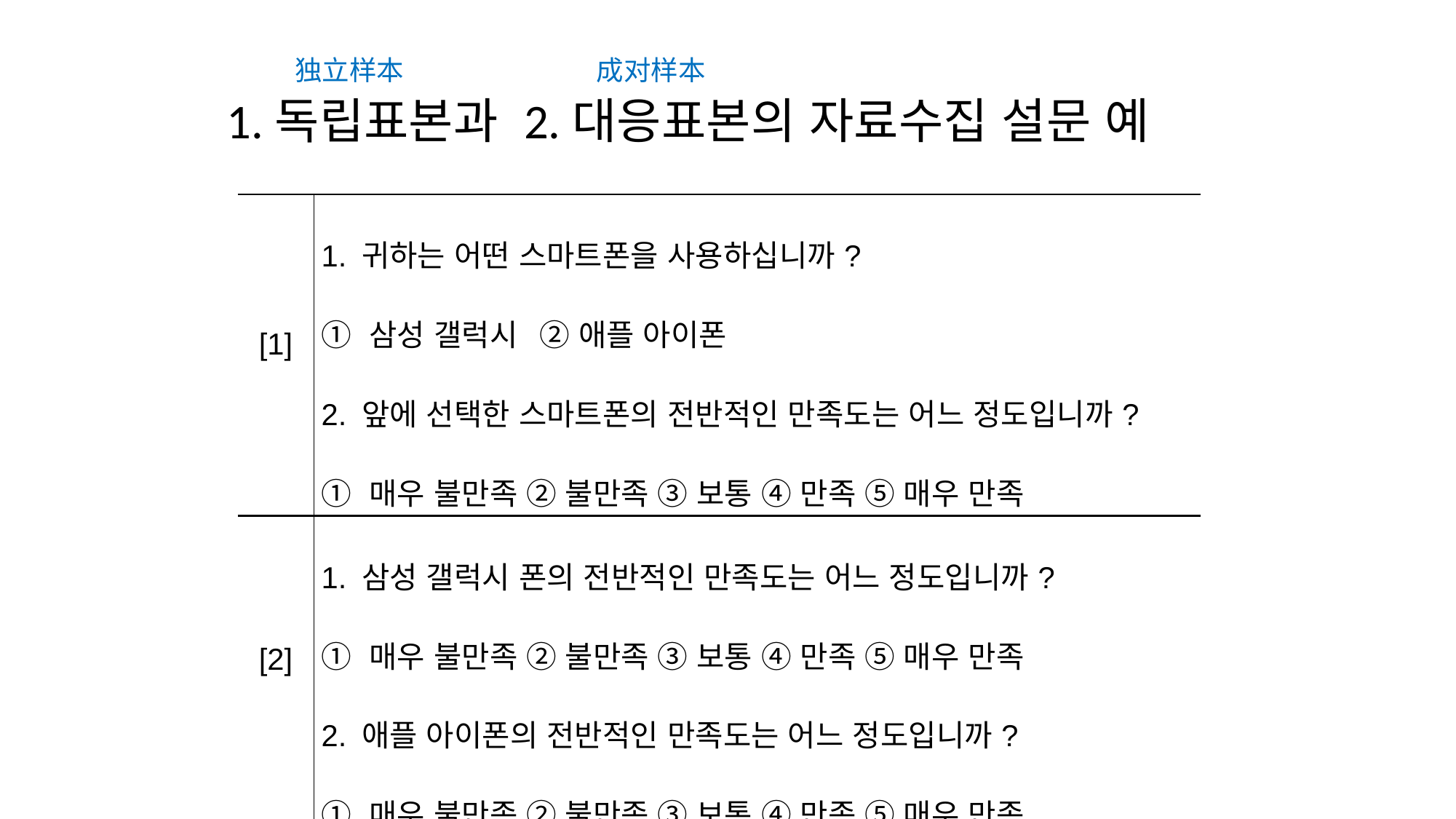

独立样本
成对样本
# 1.독립표본과 2.대응표본의 자료수집 설문 예
| [1] | 1. 귀하는 어떤 스마트폰을 사용하십니까? ① 삼성 갤럭시 ② 애플 아이폰 2. 앞에 선택한 스마트폰의 전반적인 만족도는 어느 정도입니까? ① 매우 불만족 ② 불만족 ③ 보통 ④ 만족 ⑤ 매우 만족 |
| --- | --- |
| [2] | 1. 삼성 갤럭시 폰의 전반적인 만족도는 어느 정도입니까? ① 매우 불만족 ② 불만족 ③ 보통 ④ 만족 ⑤ 매우 만족 2. 애플 아이폰의 전반적인 만족도는 어느 정도입니까? ① 매우 불만족 ② 불만족 ③ 보통 ④ 만족 ⑤ 매우 만족 |